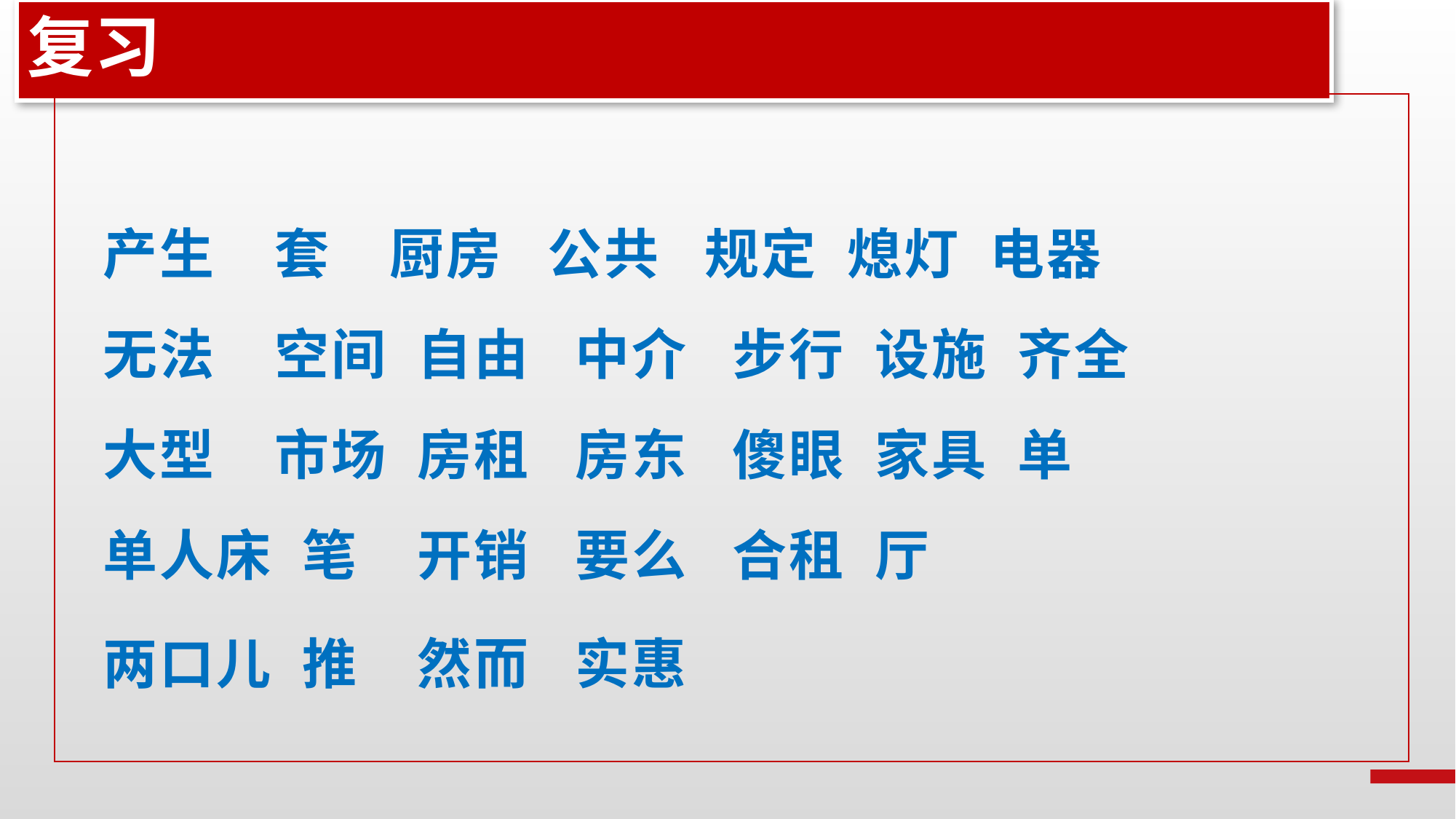

复习

产生    套    厨房   公共   规定  熄灯  电器
无法    空间  自由   中介   步行  设施  齐全
大型    市场  房租   房东   傻眼  家具  单
单人床  笔    开销   要么   合租  厅
两口儿  推    然而   实惠